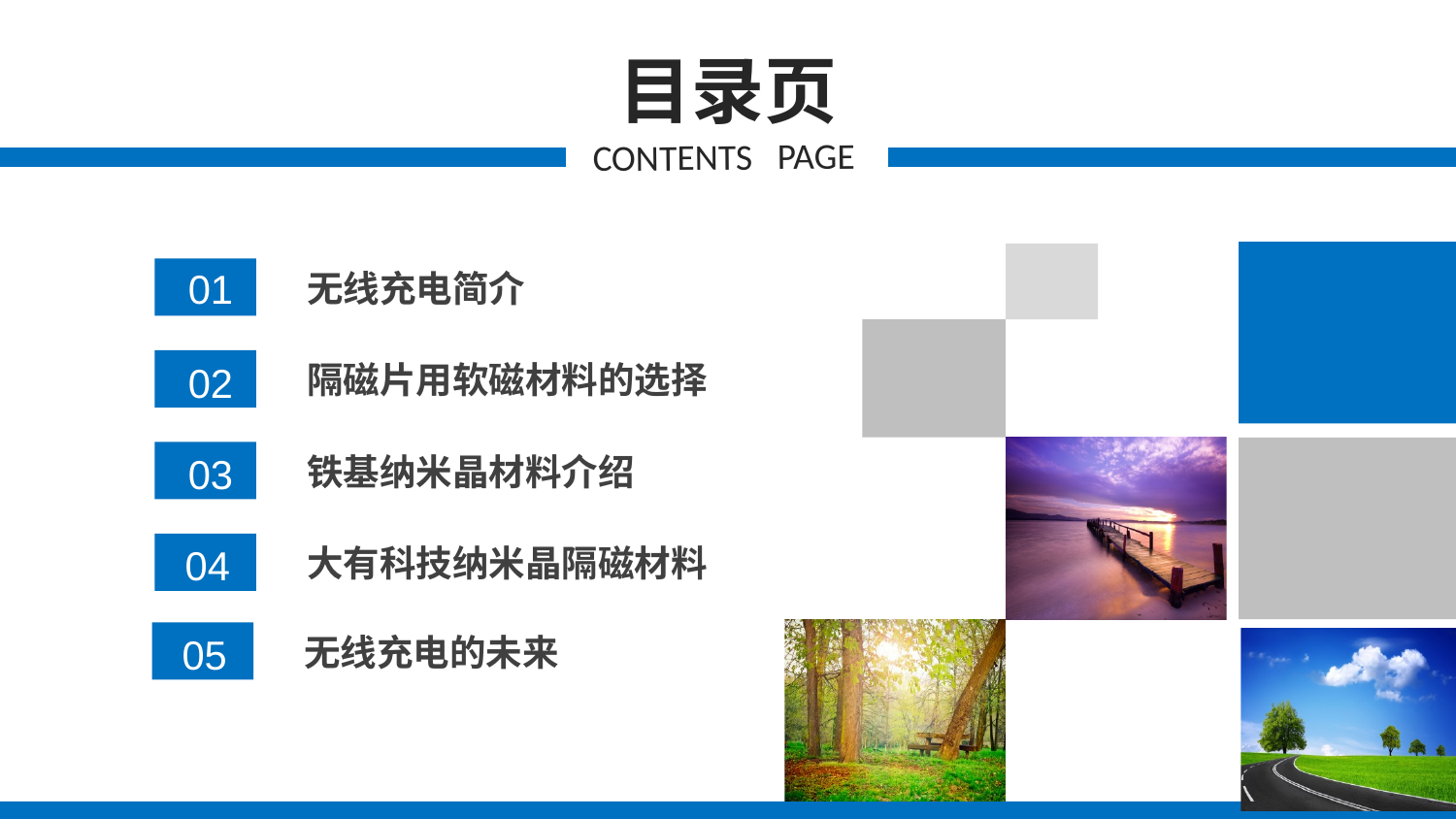

目录页
CONTENTS   PAGE

01

无线充电简介

02
隔磁片用软磁材料的选择

03
铁基纳米晶材料介绍
大有科技纳米晶隔磁材料

04

无线充电的未来

05